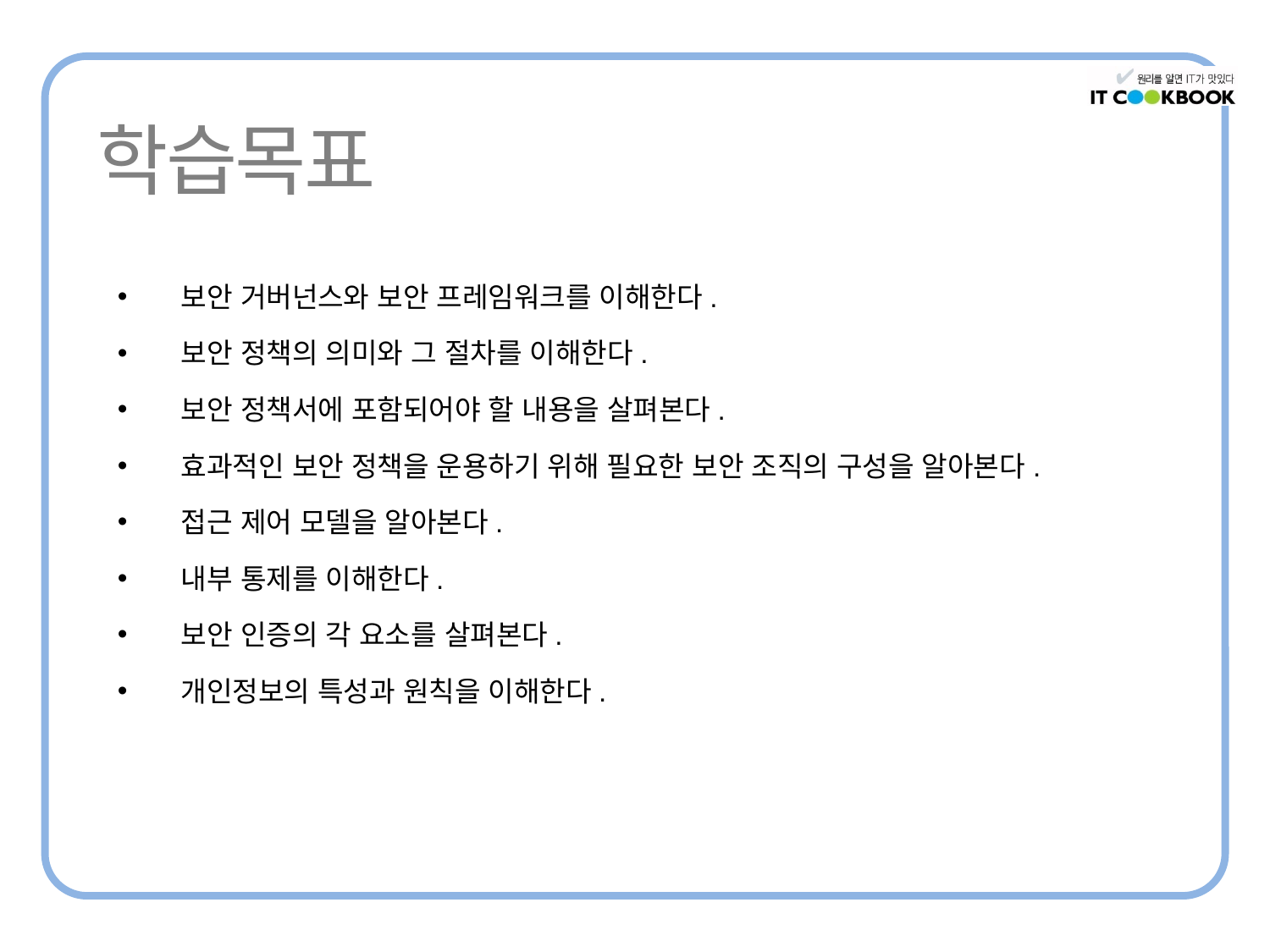

보안 거버넌스와 보안 프레임워크를 이해한다.
보안 정책의 의미와 그 절차를 이해한다.
보안 정책서에 포함되어야 할 내용을 살펴본다.
효과적인 보안 정책을 운용하기 위해 필요한 보안 조직의 구성을 알아본다.
접근 제어 모델을 알아본다.
내부 통제를 이해한다.
보안 인증의 각 요소를 살펴본다.
개인정보의 특성과 원칙을 이해한다.